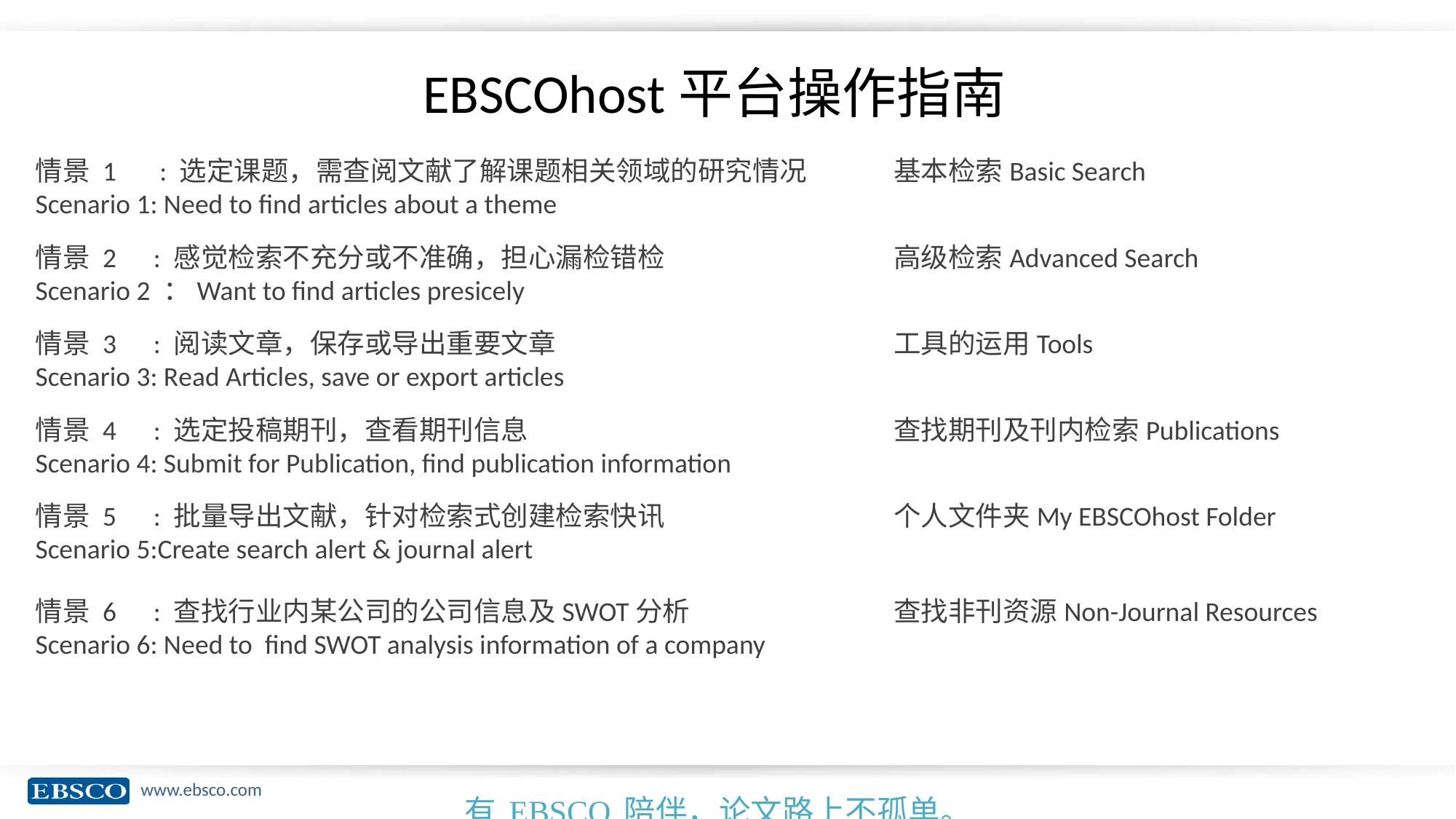

EBSCOhost平台操作指南
情景 1       : 选定课题，需查阅文献了解课题相关领域的研究情况
Scenario 1: Need to find articles about a theme
基本检索Basic Search
情景 2      : 感觉检索不充分或不准确，担心漏检错检
Scenario 2 ：Want to find articles presicely
高级检索Advanced Search
情景 3      : 阅读文章，保存或导出重要文章
Scenario 3: Read Articles, save or export articles
工具的运用Tools
情景 4      : 选定投稿期刊，查看期刊信息
Scenario 4: Submit for Publication, find publication information
查找期刊及刊内检索Publications
情景 5      : 批量导出文献，针对检索式创建检索快讯
Scenario 5:Create search alert & journal alert
个人文件夹My EBSCOhost Folder
情景 6      : 查找行业内某公司的公司信息及SWOT分析
Scenario 6: Need to  find SWOT analysis information of a company
查找非刊资源Non-Journal Resources
有EBSCO陪伴，论文路上不孤单。